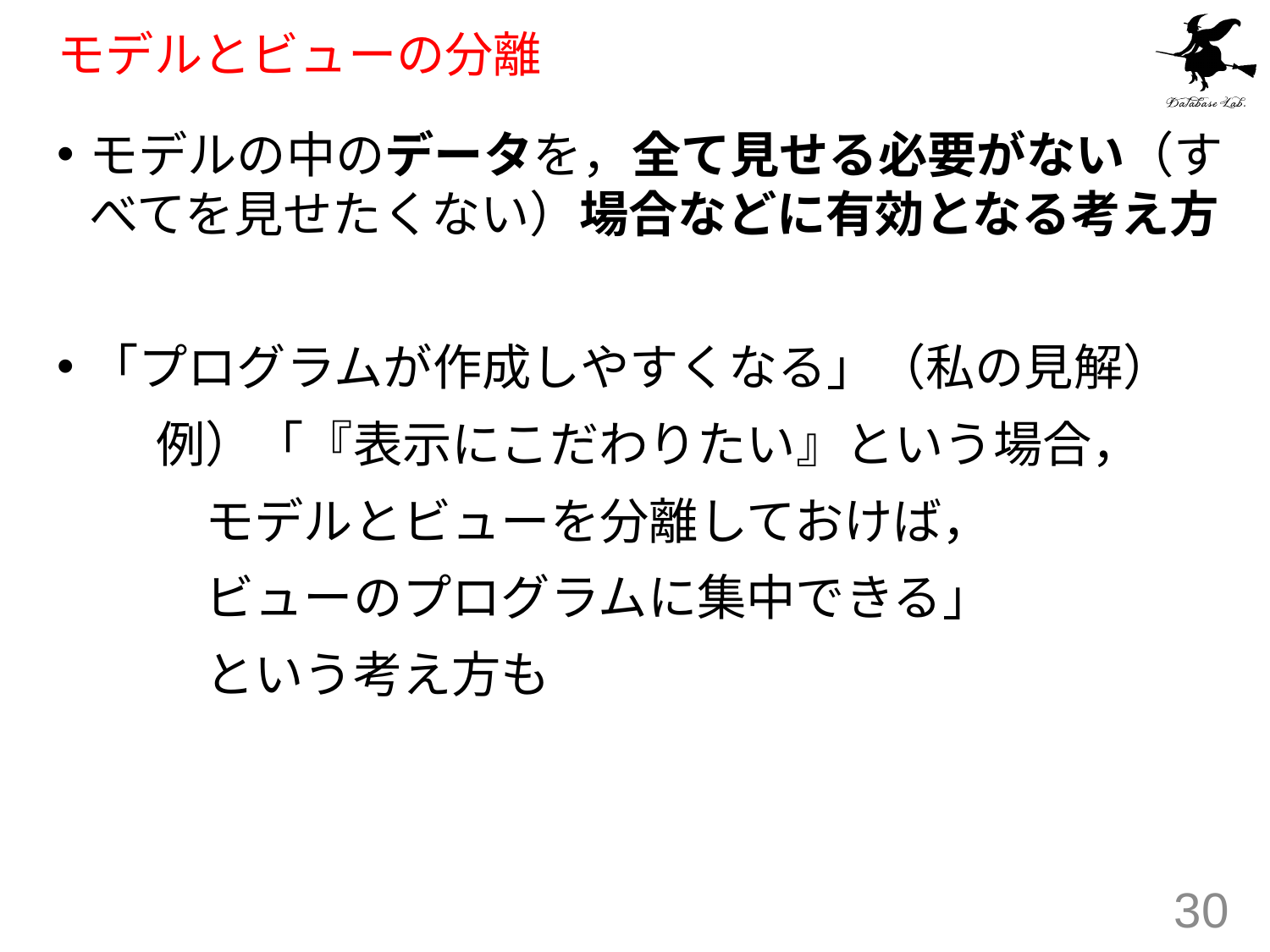

# モデルとビューの分離
モデルの中のデータを，全て見せる必要がない（すべてを見せたくない）場合などに有効となる考え方

「プログラムが作成しやすくなる」（私の見解）
　　例）「『表示にこだわりたい』という場合，
　　　モデルとビューを分離しておけば，
　　　ビューのプログラムに集中できる」
　　　という考え方も

30